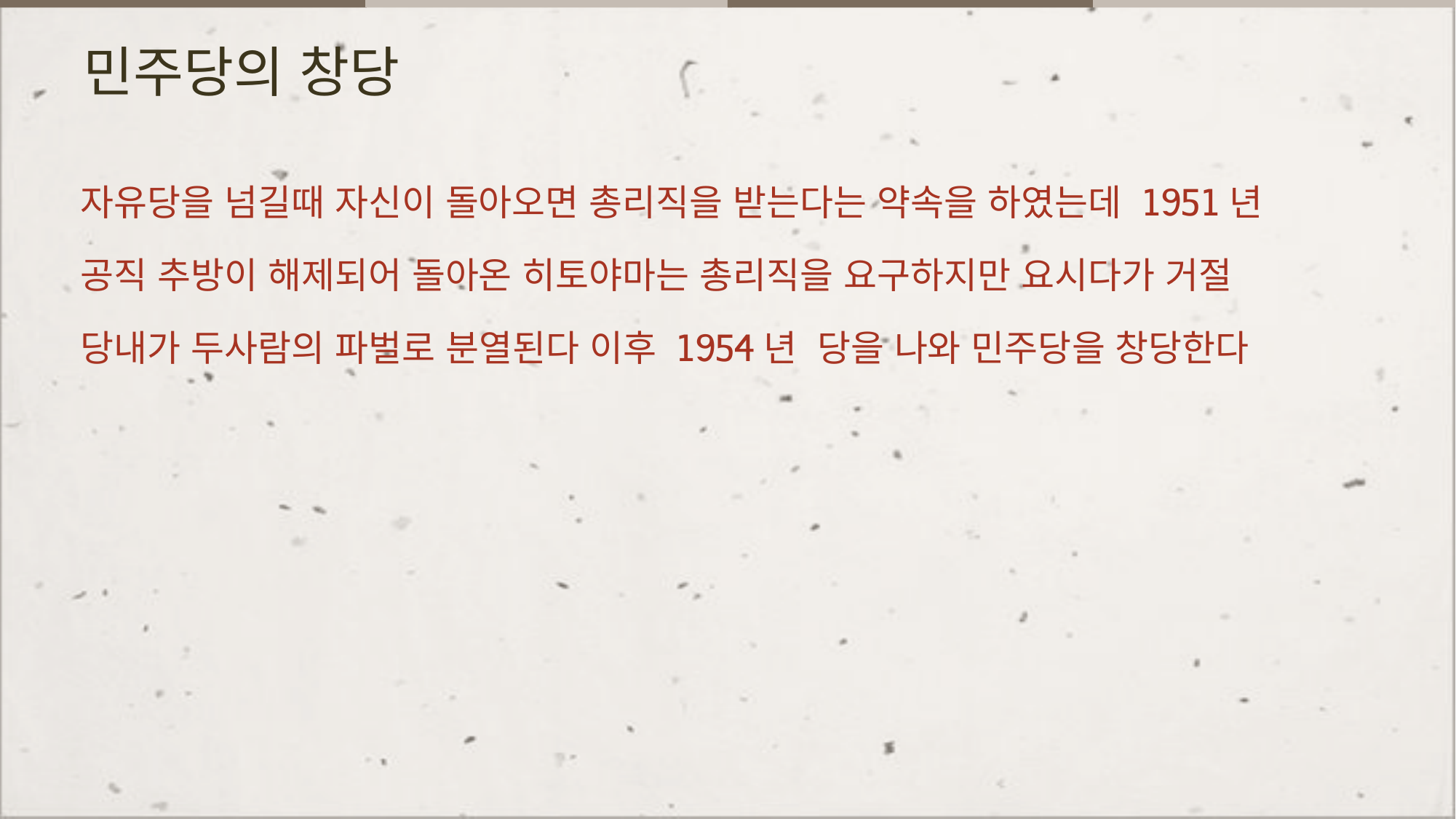

# 민주당의 창당
자유당을 넘길때 자신이 돌아오면 총리직을 받는다는 약속을 하였는데 1951년
공직 추방이 해제되어 돌아온 히토야마는 총리직을 요구하지만 요시다가 거절
당내가 두사람의 파벌로 분열된다 이후 1954년  당을 나와 민주당을 창당한다